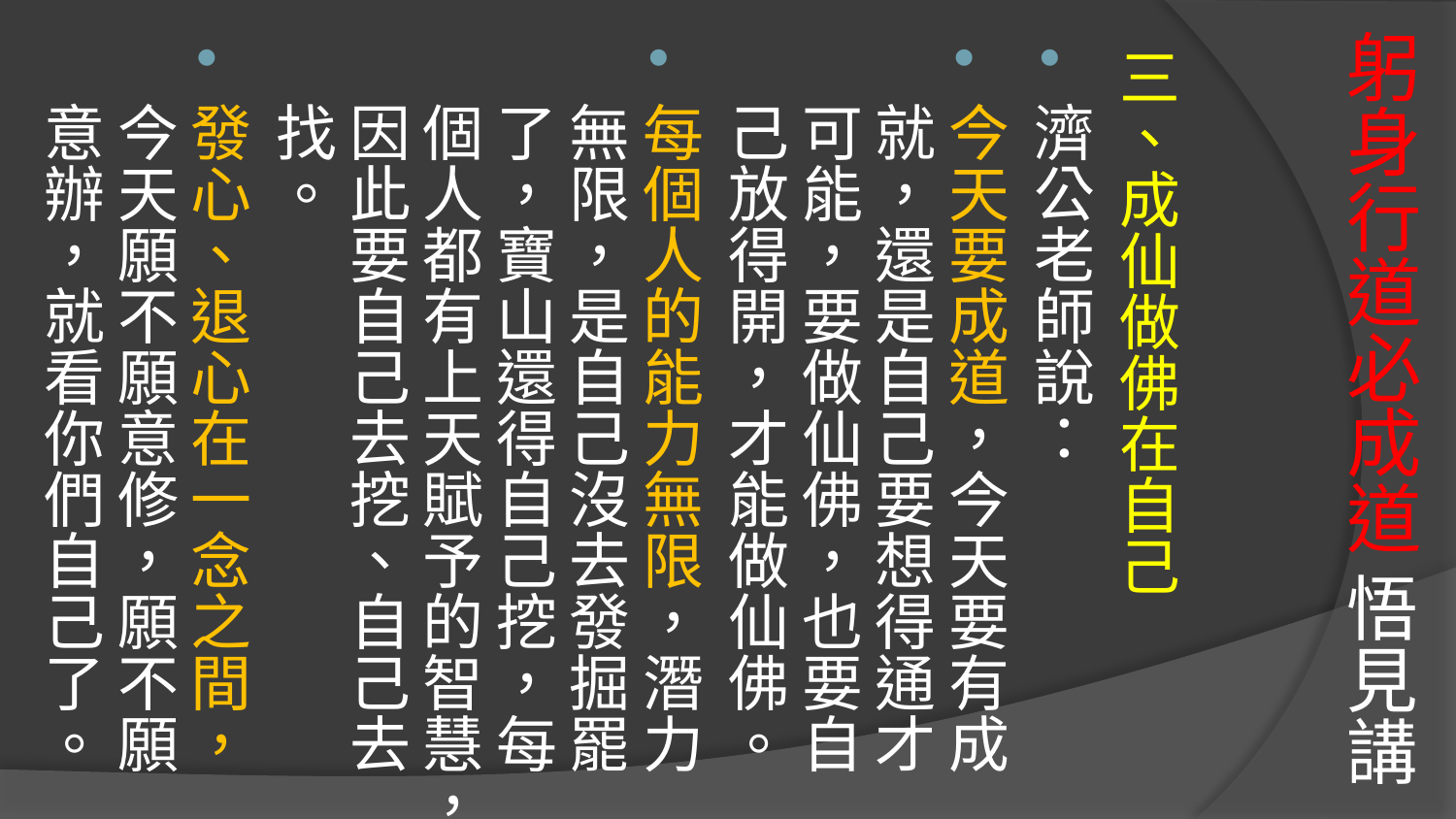

# 躬身行道必成道 悟見講
三、成仙做佛在自己
濟公老師說：
今天要成道，今天要有成就，還是自己要想得通才可能，要做仙佛，也要自己放得開，才能做仙佛。
每個人的能力無限，潛力無限，是自己沒去發掘罷了，寶山還得自己挖，每個人都有上天賦予的智慧，因此要自己去挖、自己去找。
發心、退心在一念之間，今天願不願意修，願不願意辦，就看你們自己了。